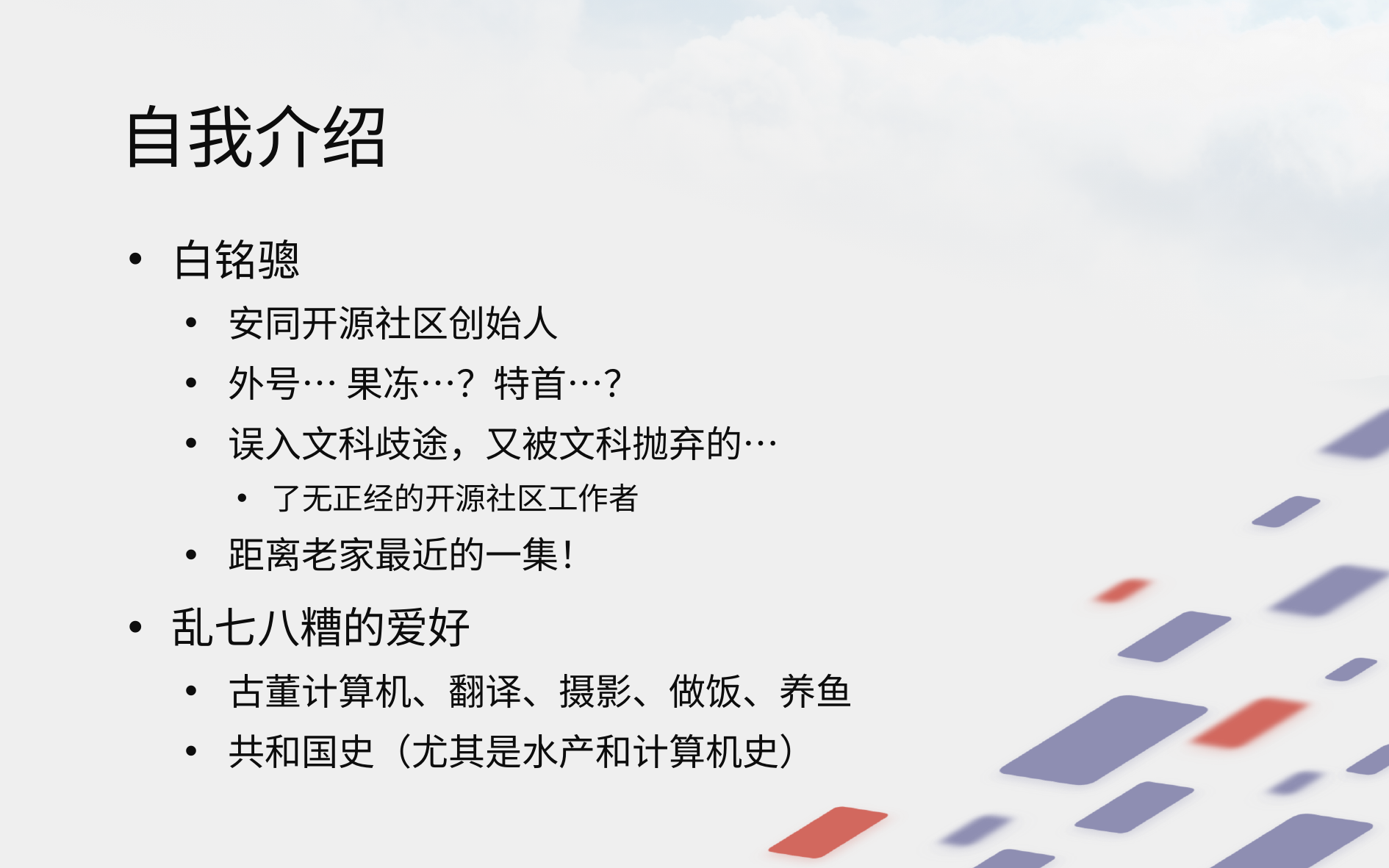

# 自我介绍
白铭骢
安同开源社区创始人
外号… 果冻…？特首…？
误入文科歧途，又被文科抛弃的…
了无正经的开源社区工作者
距离老家最近的一集！
乱七八糟的爱好
古董计算机、翻译、摄影、做饭、养鱼
共和国史（尤其是水产和计算机史）